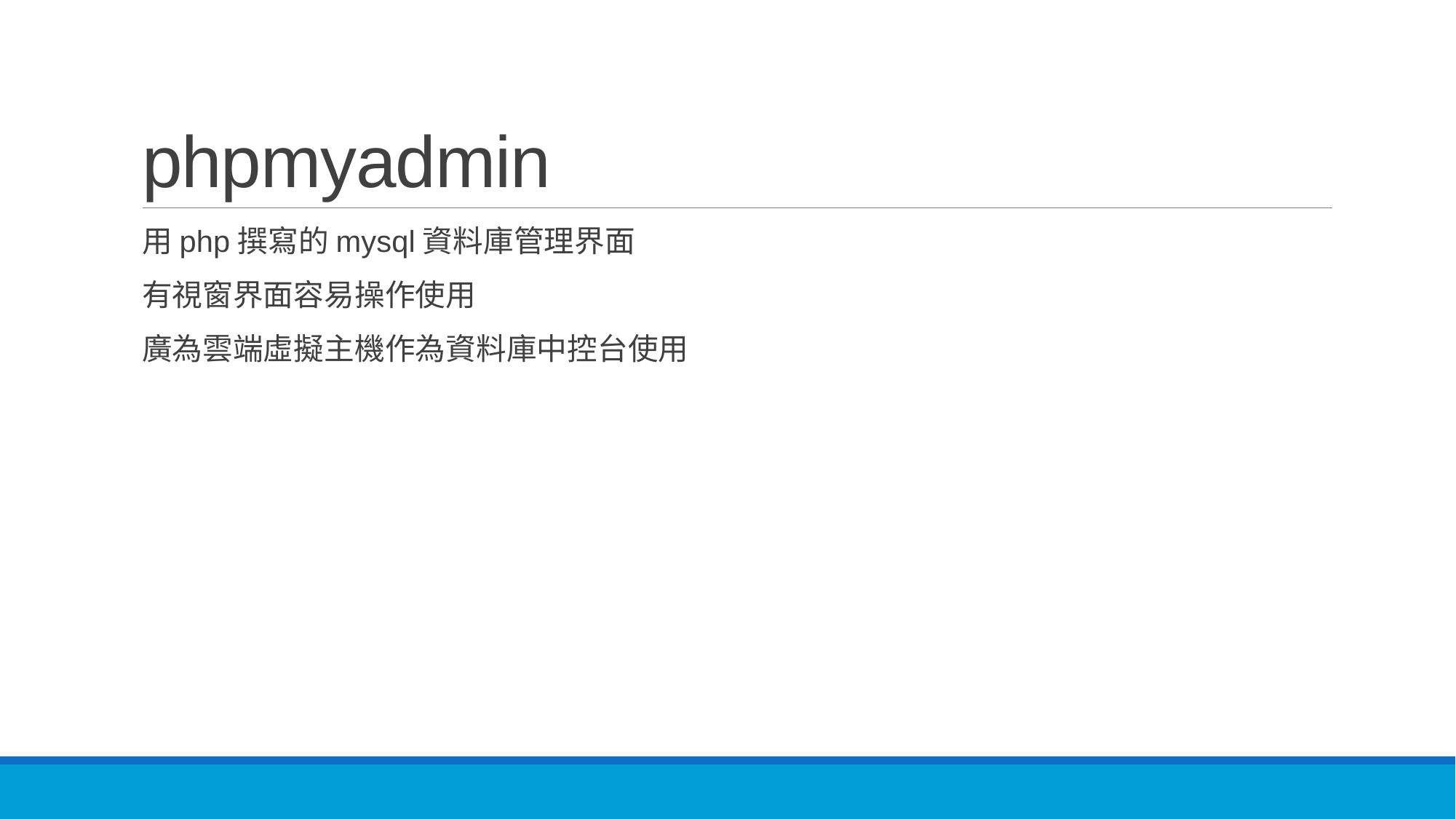

# phpmyadmin
用php撰寫的mysql資料庫管理界面
有視窗界面容易操作使用
廣為雲端虛擬主機作為資料庫中控台使用